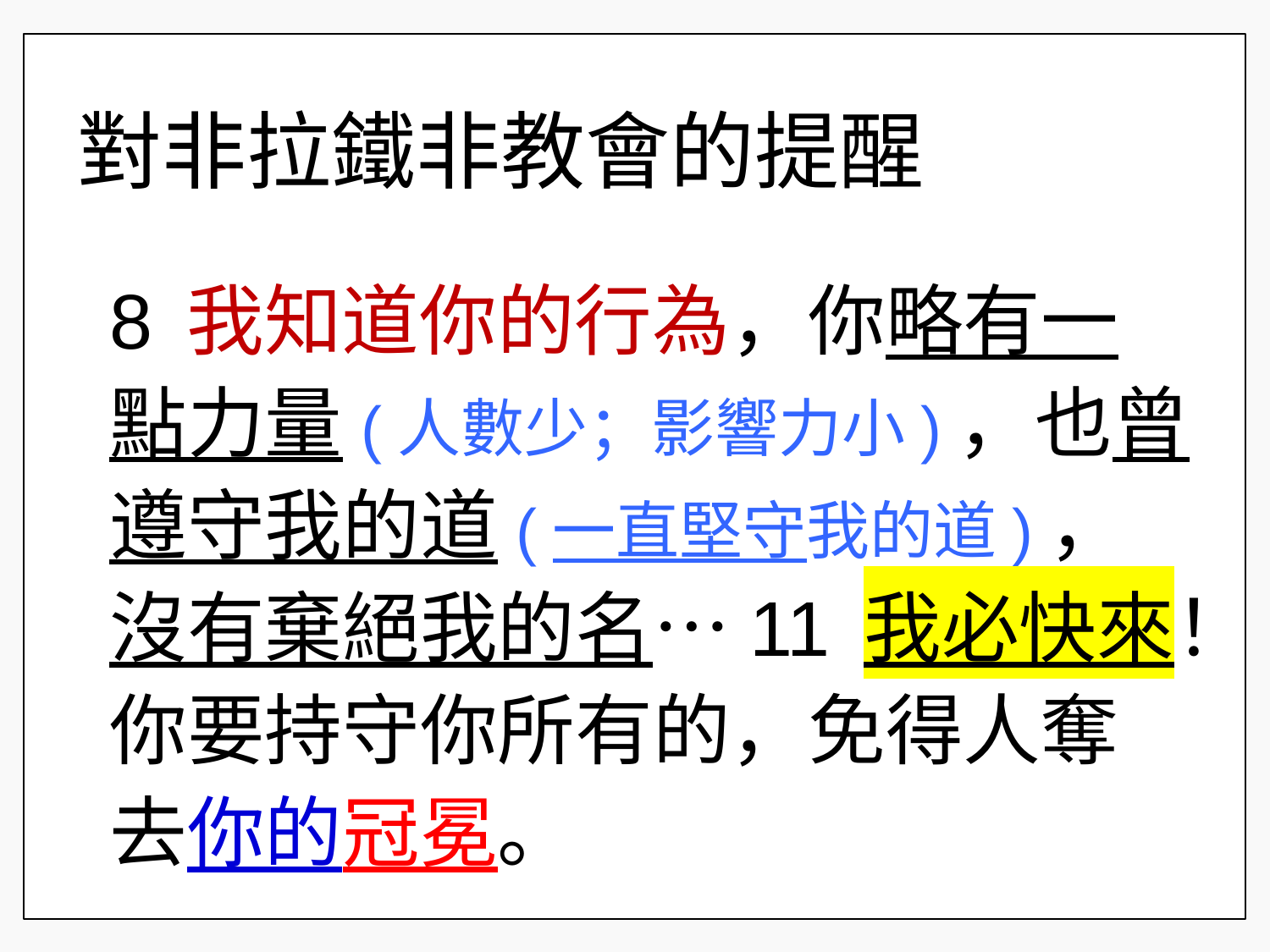

# 對非拉鐵非教會的提醒
8 我知道你的行為，你略有一點力量(人數少；影響力小)，也曾遵守我的道(一直堅守我的道)，沒有棄絕我的名…11 我必快來！你要持守你所有的，免得人奪去你的冠冕。